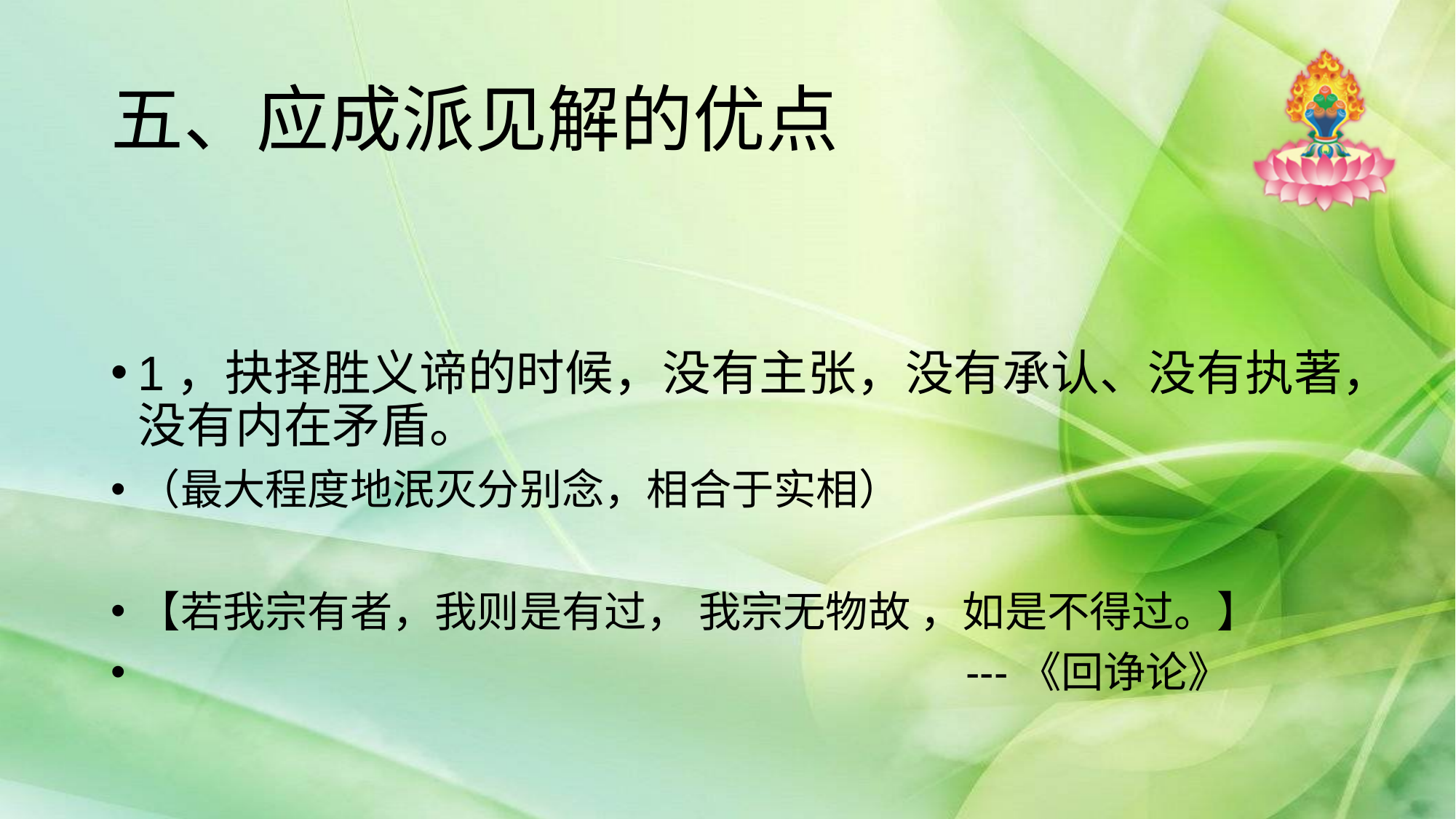

# 五、应成派见解的优点

1，抉择胜义谛的时候，没有主张，没有承认、没有执著，没有内在矛盾。
（最大程度地泯灭分别念，相合于实相）

【若我宗有者，我则是有过， 我宗无物故 ，如是不得过。】
                                                                      ---《回诤论》